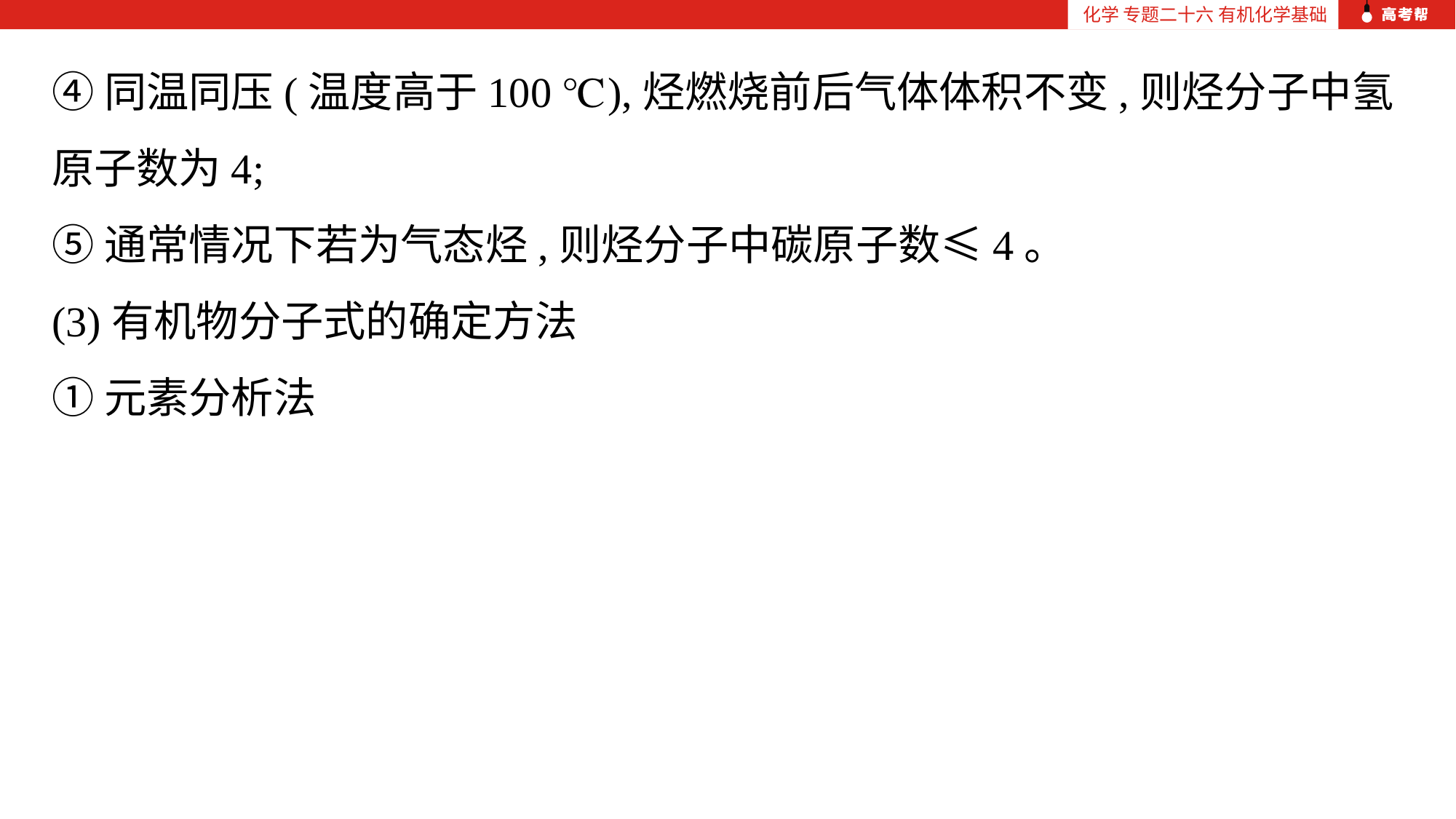

化学 专题二十六 有机化学基础
④同温同压(温度高于100 ℃),烃燃烧前后气体体积不变,则烃分子中氢原子数为4;
⑤通常情况下若为气态烃,则烃分子中碳原子数≤4。
(3)有机物分子式的确定方法
①元素分析法